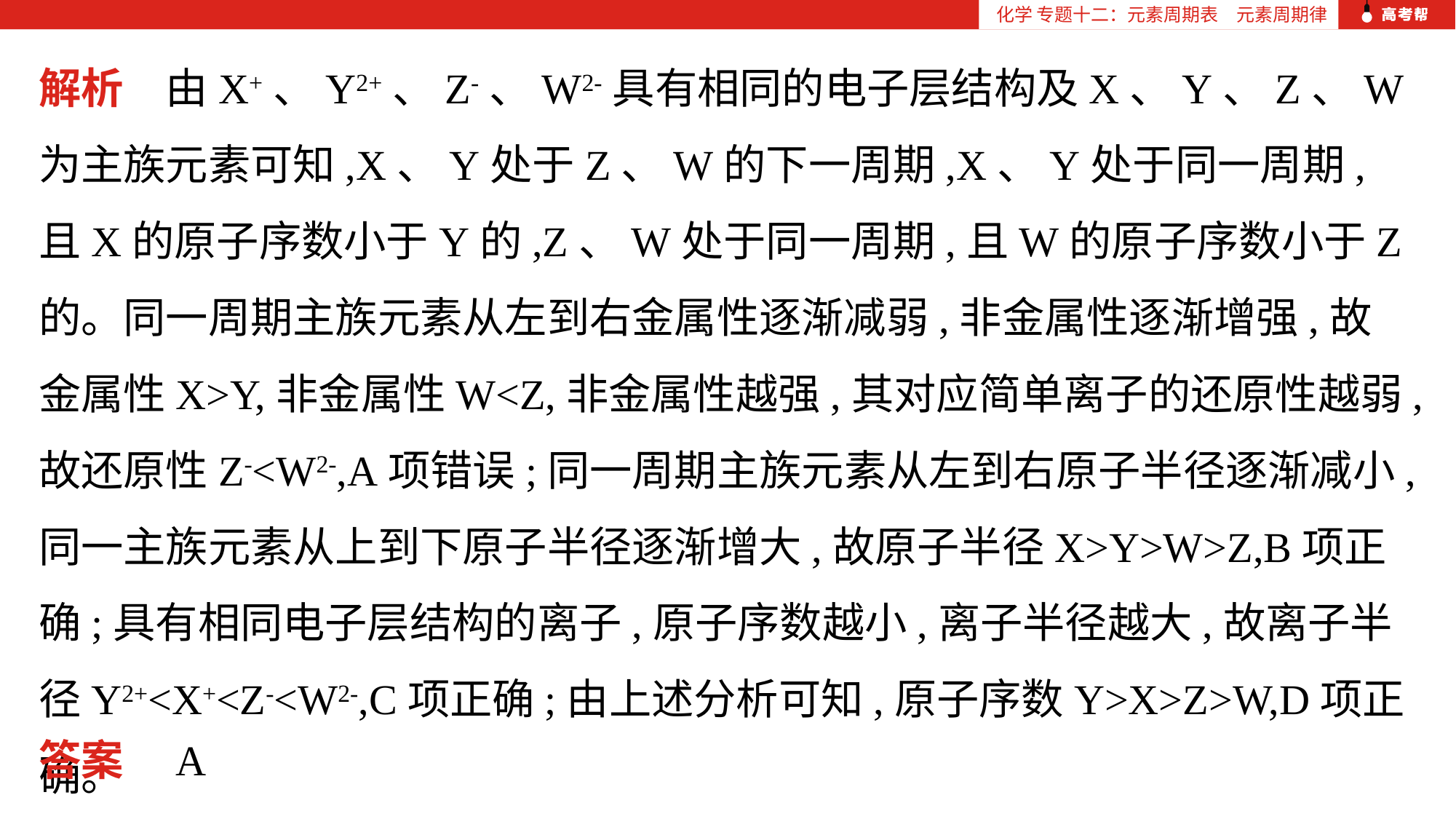

化学 专题十二：元素周期表　元素周期律

解析　由X+、Y2+、Z-、W2-具有相同的电子层结构及X、Y、Z、W为主族元素可知,X、Y处于Z、W的下一周期,X、Y处于同一周期,且X的原子序数小于Y的,Z、W处于同一周期,且W的原子序数小于Z的。同一周期主族元素从左到右金属性逐渐减弱,非金属性逐渐增强,故金属性X>Y,非金属性W<Z,非金属性越强,其对应简单离子的还原性越弱,故还原性Z-<W2-,A项错误;同一周期主族元素从左到右原子半径逐渐减小,同一主族元素从上到下原子半径逐渐增大,故原子半径X>Y>W>Z,B项正确;具有相同电子层结构的离子,原子序数越小,离子半径越大,故离子半径Y2+<X+<Z-<W2-,C项正确;由上述分析可知,原子序数Y>X>Z>W,D项正确。
答案　A